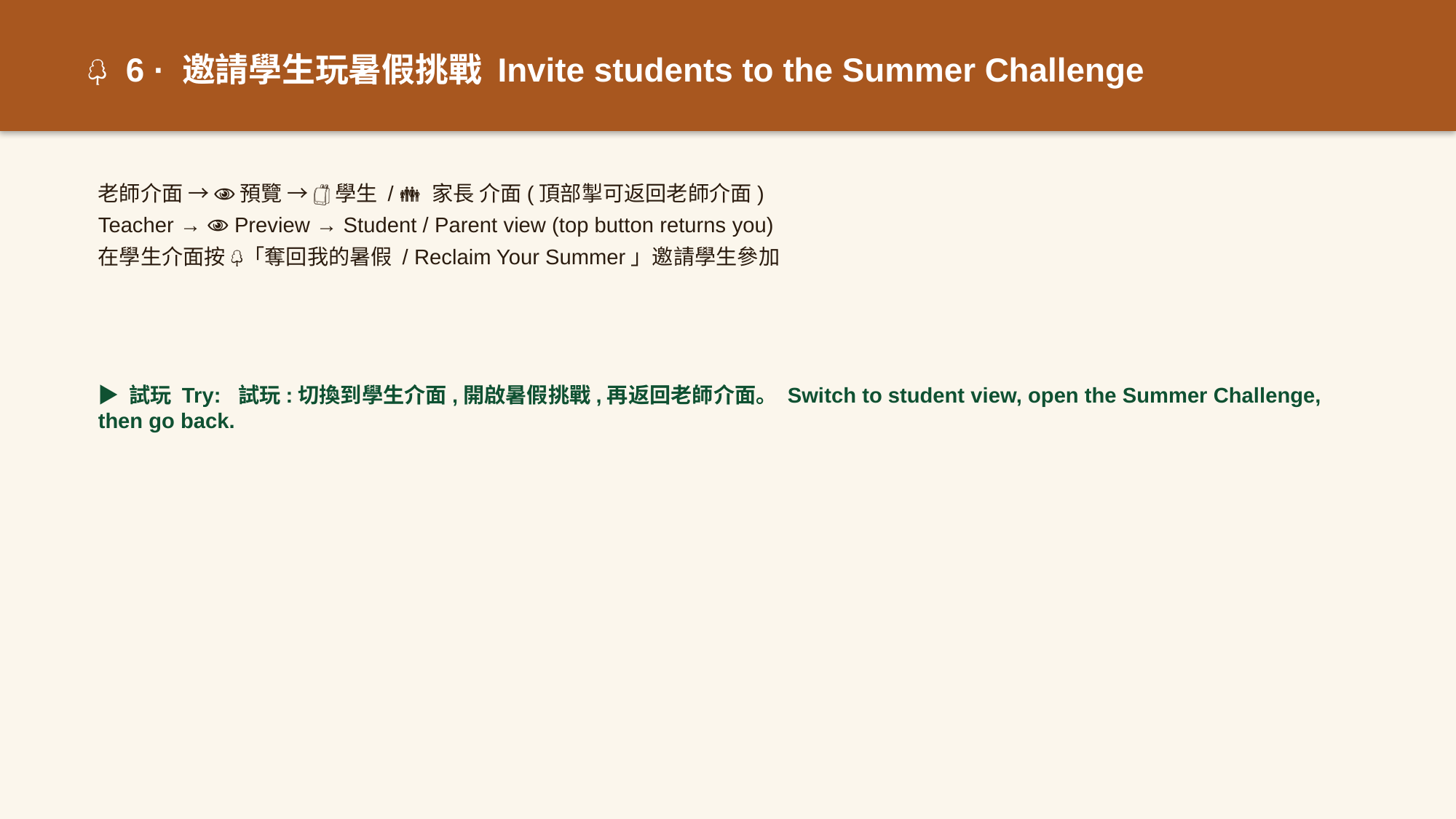

🌳  6 · 邀請學生玩暑假挑戰 Invite students to the Summer Challenge
老師介面 → 👁 預覽 → 🎒 學生 / 👪 家長 介面(頂部掣可返回老師介面)
Teacher → 👁 Preview → Student / Parent view (top button returns you)
在學生介面按 🌳「奪回我的暑假 / Reclaim Your Summer」邀請學生參加
▶ 試玩 Try:  試玩:切換到學生介面,開啟暑假挑戰,再返回老師介面。 Switch to student view, open the Summer Challenge, then go back.